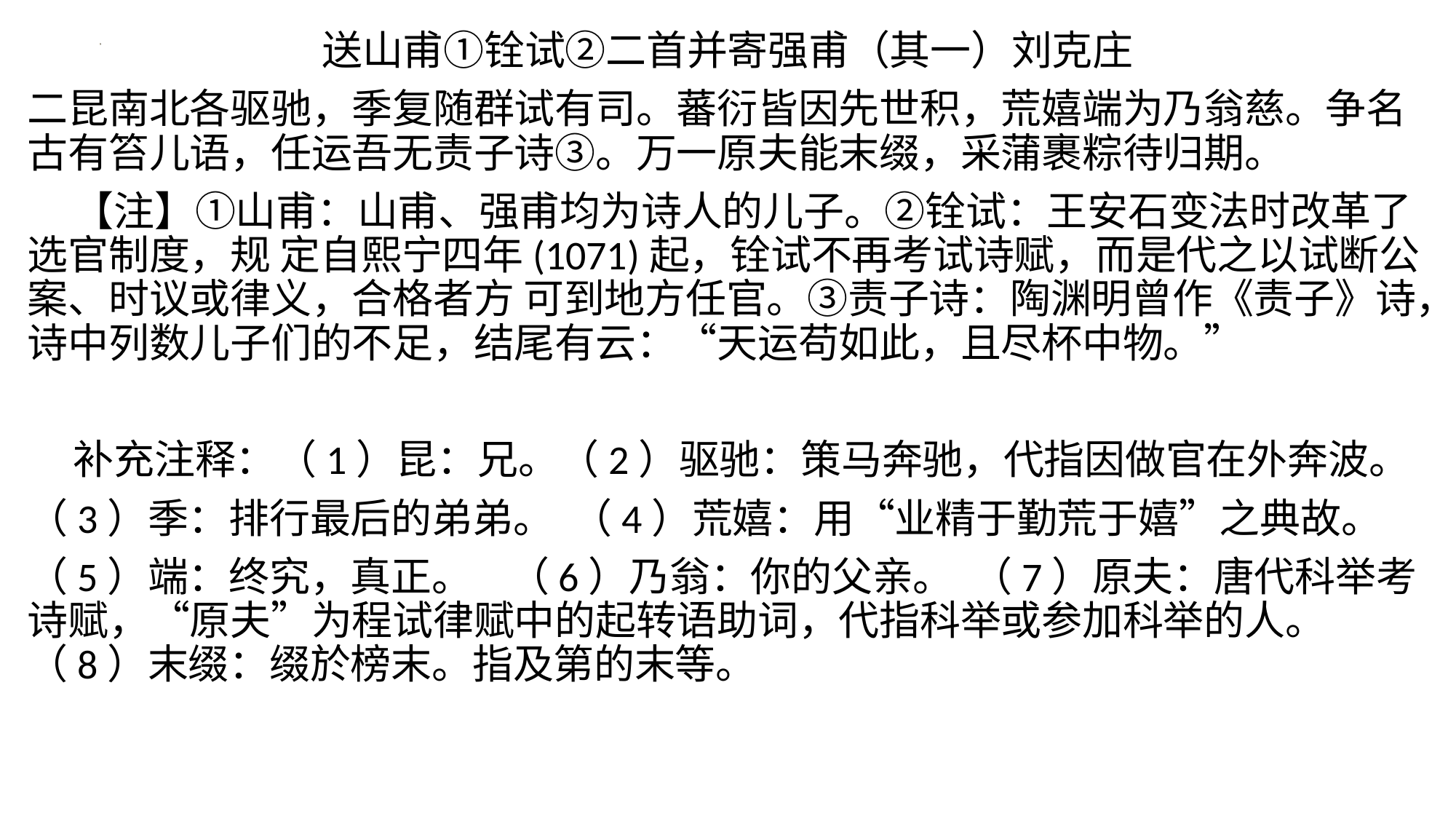

送山甫①铨试②二首并寄强甫（其一）刘克庄
二昆南北各驱驰，季复随群试有司。蕃衍皆因先世积，荒嬉端为乃翁慈。争名古有笞儿语，任运吾无责子诗③。万一原夫能末缀，采蒲裹粽待归期。
    【注】①山甫：山甫、强甫均为诗人的儿子。②铨试：王安石变法时改革了选官制度，规 定自熙宁四年(1071)起，铨试不再考试诗赋，而是代之以试断公案、时议或律义，合格者方 可到地方任官。③责子诗：陶渊明曾作《责子》诗，诗中列数儿子们的不足，结尾有云：“天运苟如此，且尽杯中物。”

    补充注释：（1）昆：兄。（2）驱驰：策马奔驰，代指因做官在外奔波。
（3）季：排行最后的弟弟。  （4）荒嬉：用“业精于勤荒于嬉”之典故。
（5）端：终究，真正。    （6）乃翁：你的父亲。  （7）原夫：唐代科举考诗赋，“原夫”为程试律赋中的起转语助词，代指科举或参加科举的人。（8）末缀：缀於榜末。指及第的末等。